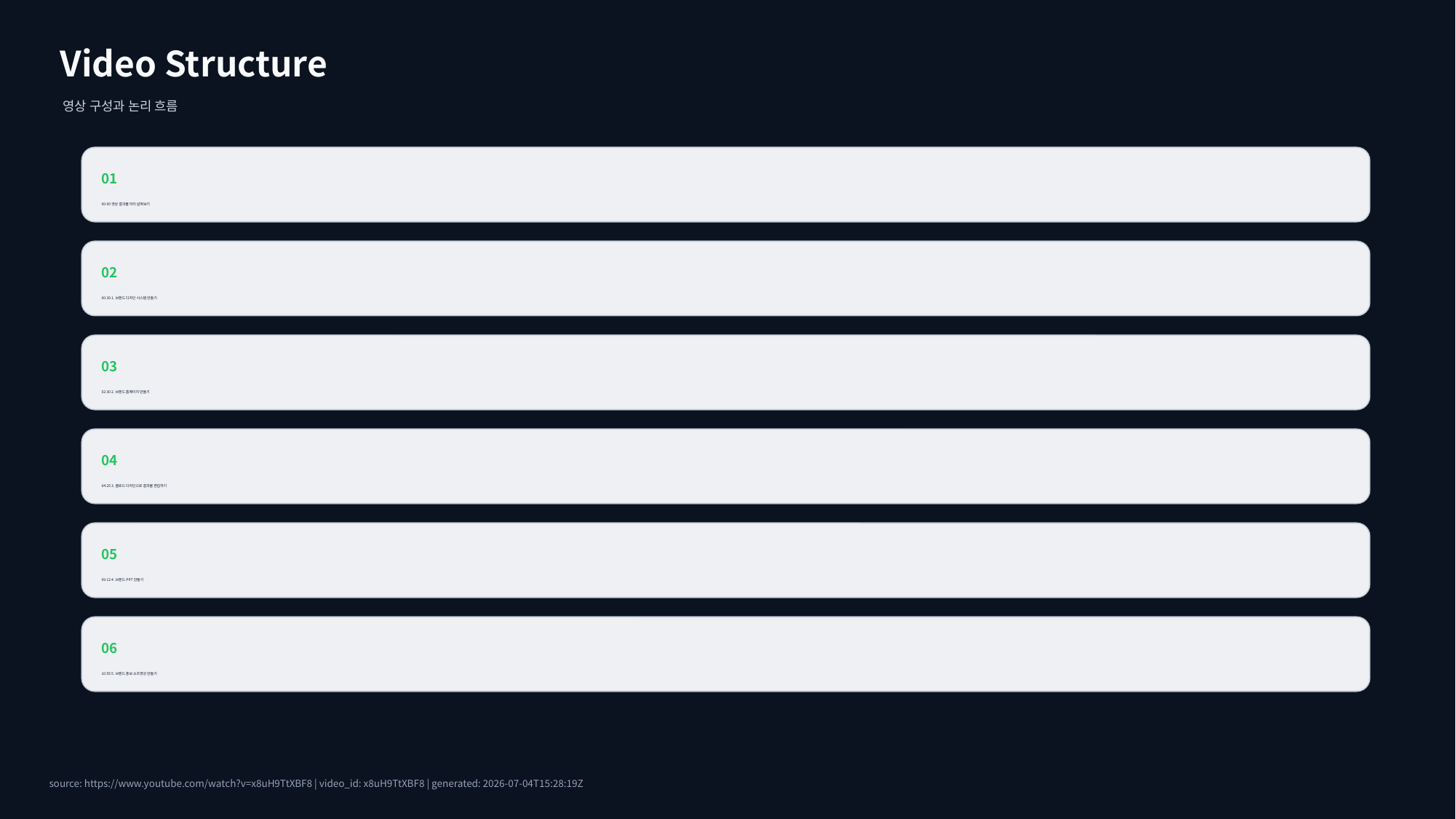

Video Structure
영상 구성과 논리 흐름

01
00:00 영상 결과물 미리 살펴보기

02
00:39 1. 브랜드 디자인 시스템 만들기

03
02:30 2. 브랜드 홈페이지 만들기

04
04:25 3. 클로드 디자인으로 결과물 편집하기

05
09:12 4. 브랜드 PPT 만들기

06
10:55 5. 브랜드 홍보 쇼츠영상 만들기
source: https://www.youtube.com/watch?v=x8uH9TtXBF8 | video_id: x8uH9TtXBF8 | generated: 2026-07-04T15:28:19Z